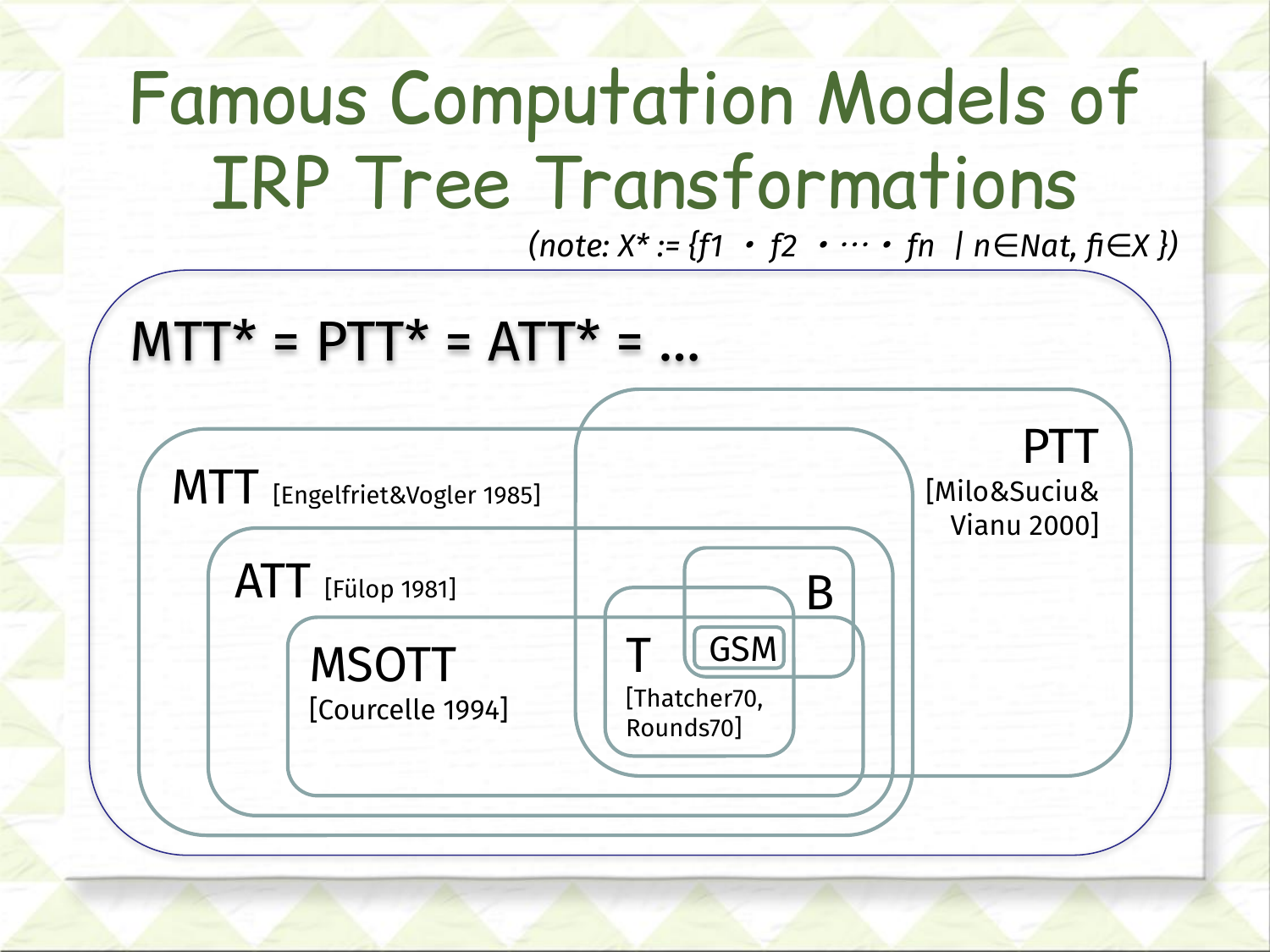

# Famous Computation Models of IRP Tree Transformations
(note: X* := {f1・f2・…・fn  | n∈Nat, fi∈X })
MTT* = PTT* = ATT* = …
PTT
[Milo&Suciu&
Vianu 2000]
MTT [Engelfriet&Vogler 1985]
ATT [Fülop 1981]
B
T
[Thatcher70, Rounds70]
MSOTT
[Courcelle 1994]
GSM